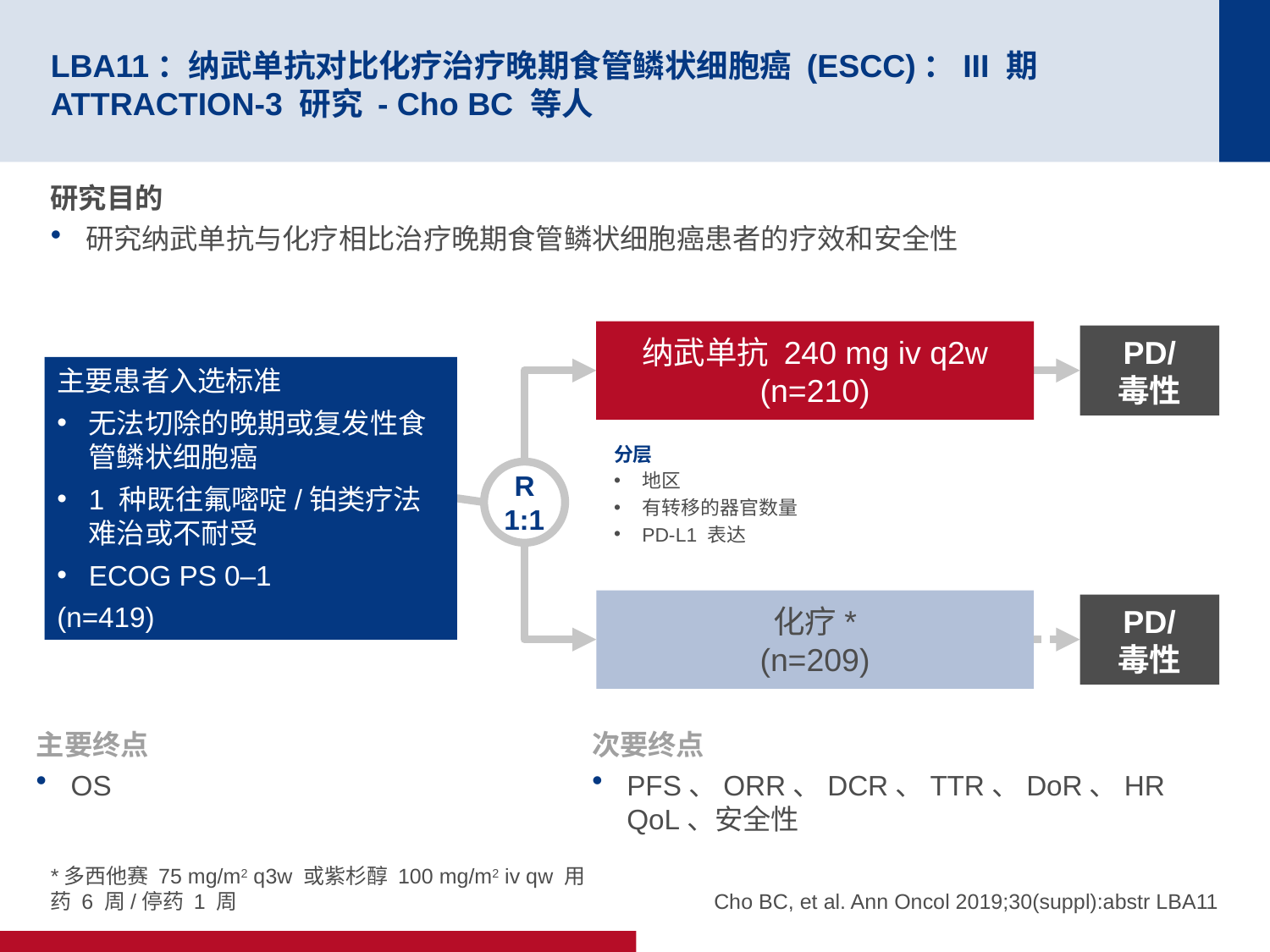

# LBA11：纳武单抗对比化疗治疗晚期食管鳞状细胞癌 (ESCC)：III 期 ATTRACTION-3 研究 - Cho BC 等人
研究目的
研究纳武单抗与化疗相比治疗晚期食管鳞状细胞癌患者的疗效和安全性
纳武单抗 240 mg iv q2w
(n=210)
PD/
毒性
主要患者入选标准
无法切除的晚期或复发性食管鳞状细胞癌
1 种既往氟嘧啶/铂类疗法难治或不耐受
ECOG PS 0–1
(n=419)
分层
地区
有转移的器官数量
PD-L1 表达
R
1:1
化疗*
(n=209)
PD/
毒性
主要终点
OS

次要终点
PFS、ORR、DCR、TTR、DoR、HRQoL、安全性
*多西他赛 75 mg/m2 q3w 或紫杉醇 100 mg/m2 iv qw 用药 6 周/停药 1 周
Cho BC, et al. Ann Oncol 2019;30(suppl):abstr LBA11